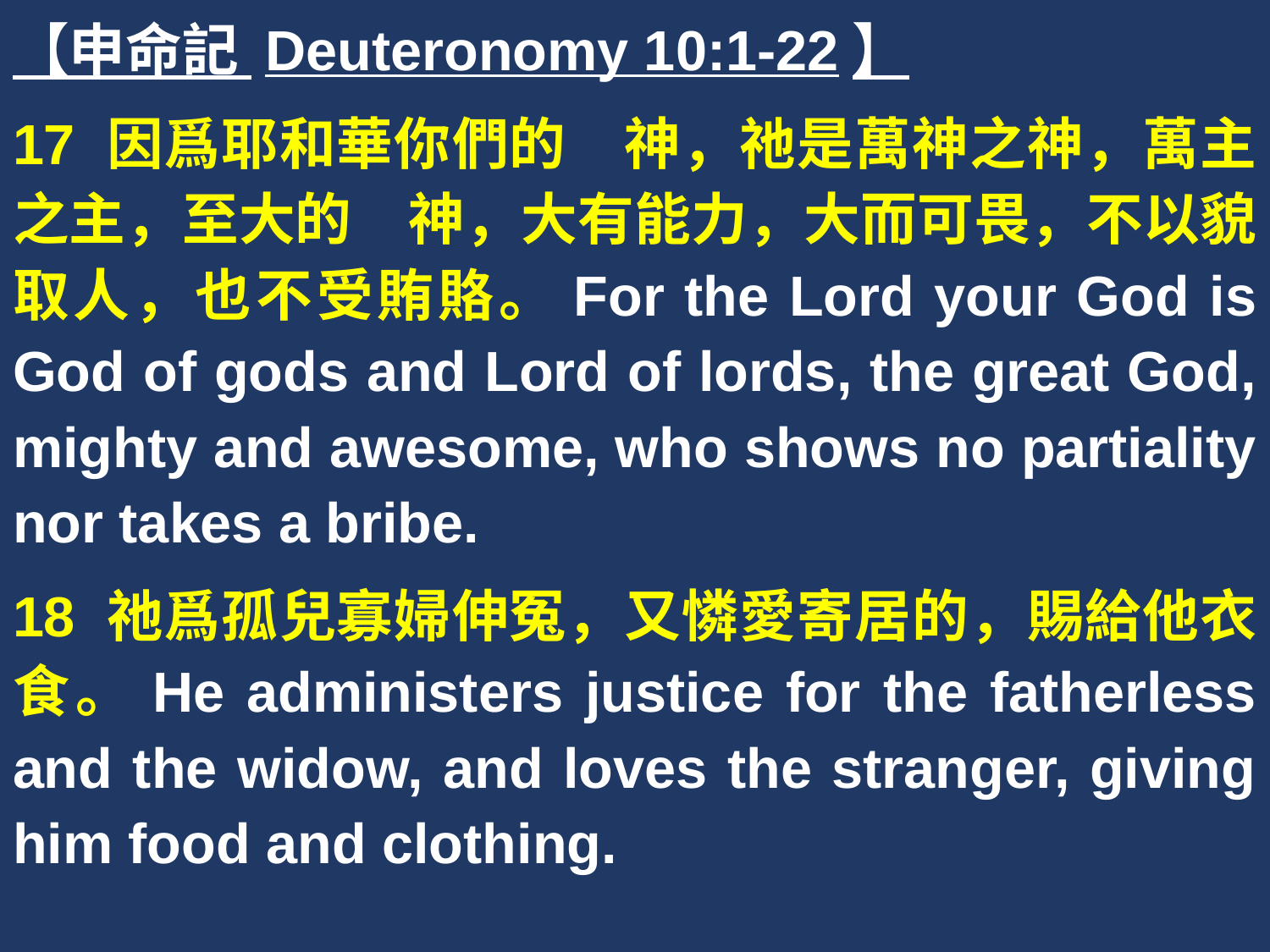

【申命記 Deuteronomy 10:1-22】
17 因爲耶和華你們的　神，祂是萬神之神，萬主之主，至大的　神，大有能力，大而可畏，不以貌取人，也不受賄賂。For the Lord your God is God of gods and Lord of lords, the great God, mighty and awesome, who shows no partiality nor takes a bribe.
18 祂爲孤兒寡婦伸冤，又憐愛寄居的，賜給他衣食。He administers justice for the fatherless and the widow, and loves the stranger, giving him food and clothing.